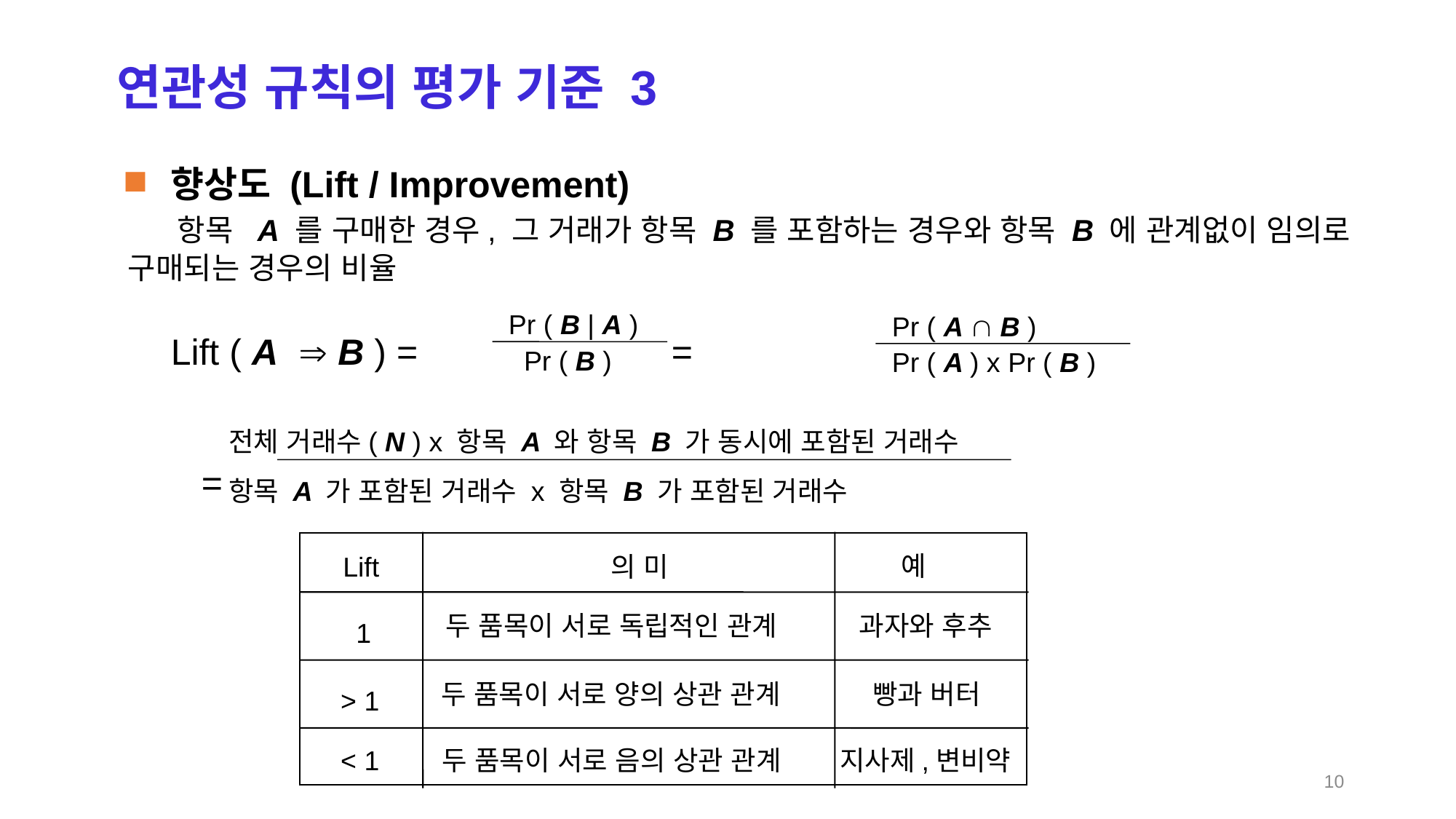

연관성 규칙의 평가 기준 3
  향상도 (Lift / Improvement)
    항목  A 를 구매한 경우, 그 거래가 항목 B 를 포함하는 경우와 항목 B 에 관계없이 임의로 구매되는 경우의 비율

  Lift ( A  ⇒ B ) =                         =
     =
Pr ( B | A )
  Pr ( B )

Pr ( A ∩ B )
Pr ( A ) x Pr ( B )

전체 거래수( N ) x 항목 A 와 항목 B 가 동시에 포함된 거래수
항목 A 가 포함된 거래수 x 항목 B 가 포함된 거래수

예
Lift
의 미

두 품목이 서로 독립적인 관계
과자와 후추
 1

두 품목이 서로 양의 상관 관계
빵과 버터
> 1

< 1
두 품목이 서로 음의 상관 관계
지사제,변비약
10